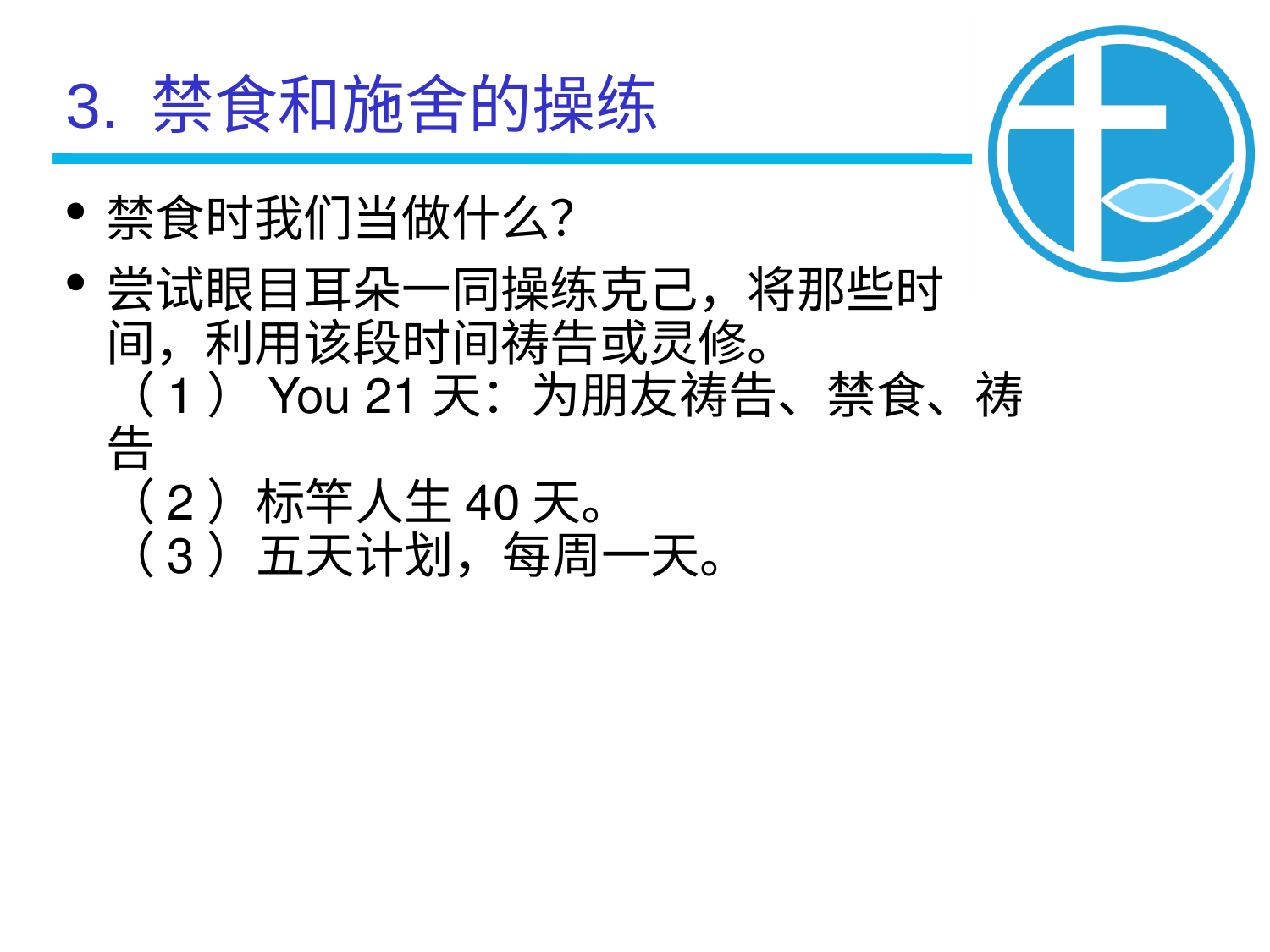

3. 禁食和施舍的操练
禁食时我们当做什么？
尝试眼目耳朵一同操练克己，将那些时间，利用该段时间祷告或灵修。
（1）You 21天：为朋友祷告、禁食、祷告
（2）标竿人生40天。
（3）五天计划，每周一天。